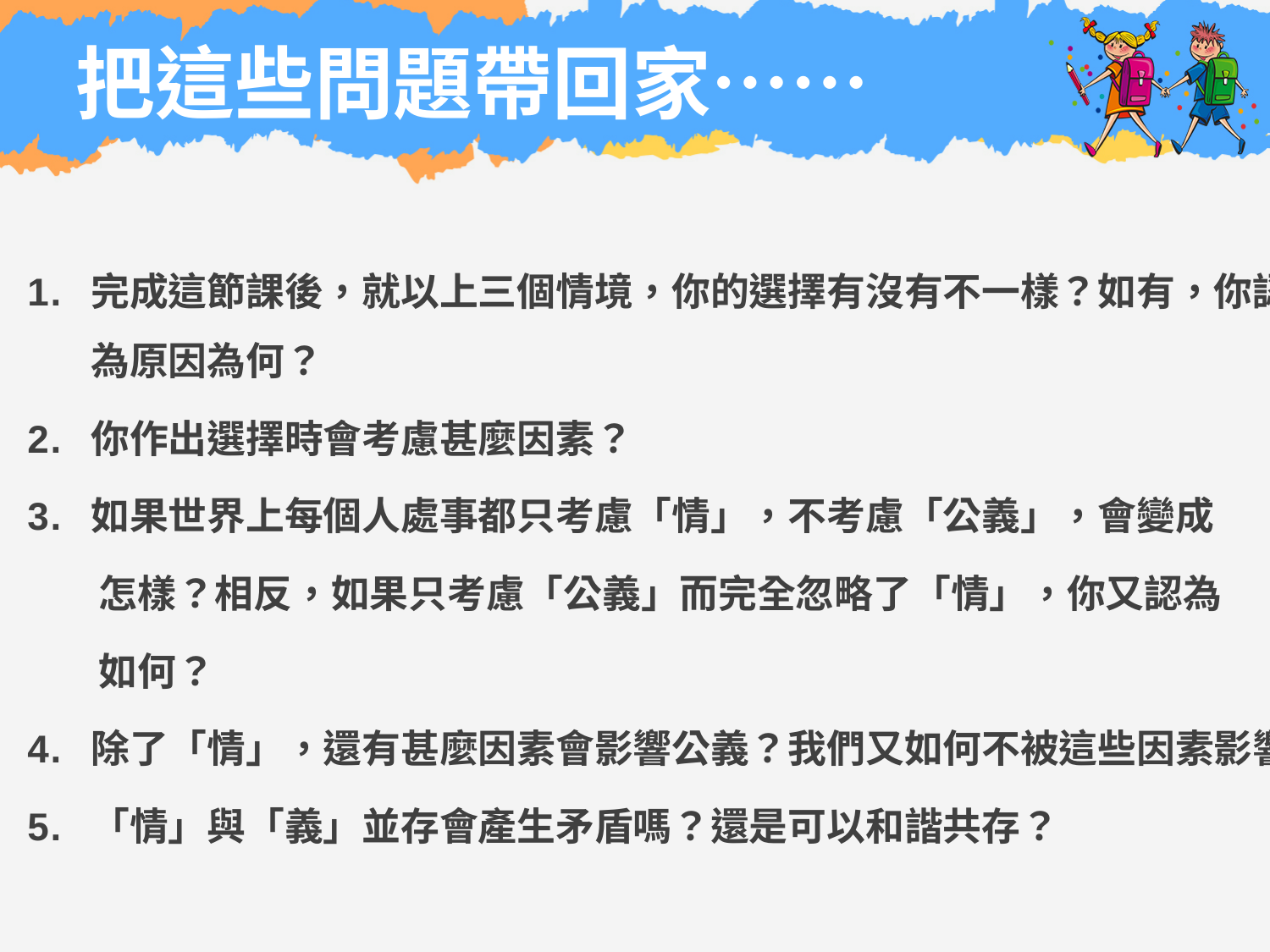

把這些問題帶回家……
完成這節課後，就以上三個情境，你的選擇有沒有不一樣？如有，你認為原因為何？
你作出選擇時會考慮甚麼因素？
如果世界上每個人處事都只考慮「情」，不考慮「公義」，會變成
       怎樣？相反，如果只考慮「公義」而完全忽略了「情」，你又認為
       如何？
除了「情」，還有甚麼因素會影響公義？我們又如何不被這些因素影響？
「情」與「義」並存會產生矛盾嗎？還是可以和諧共存？